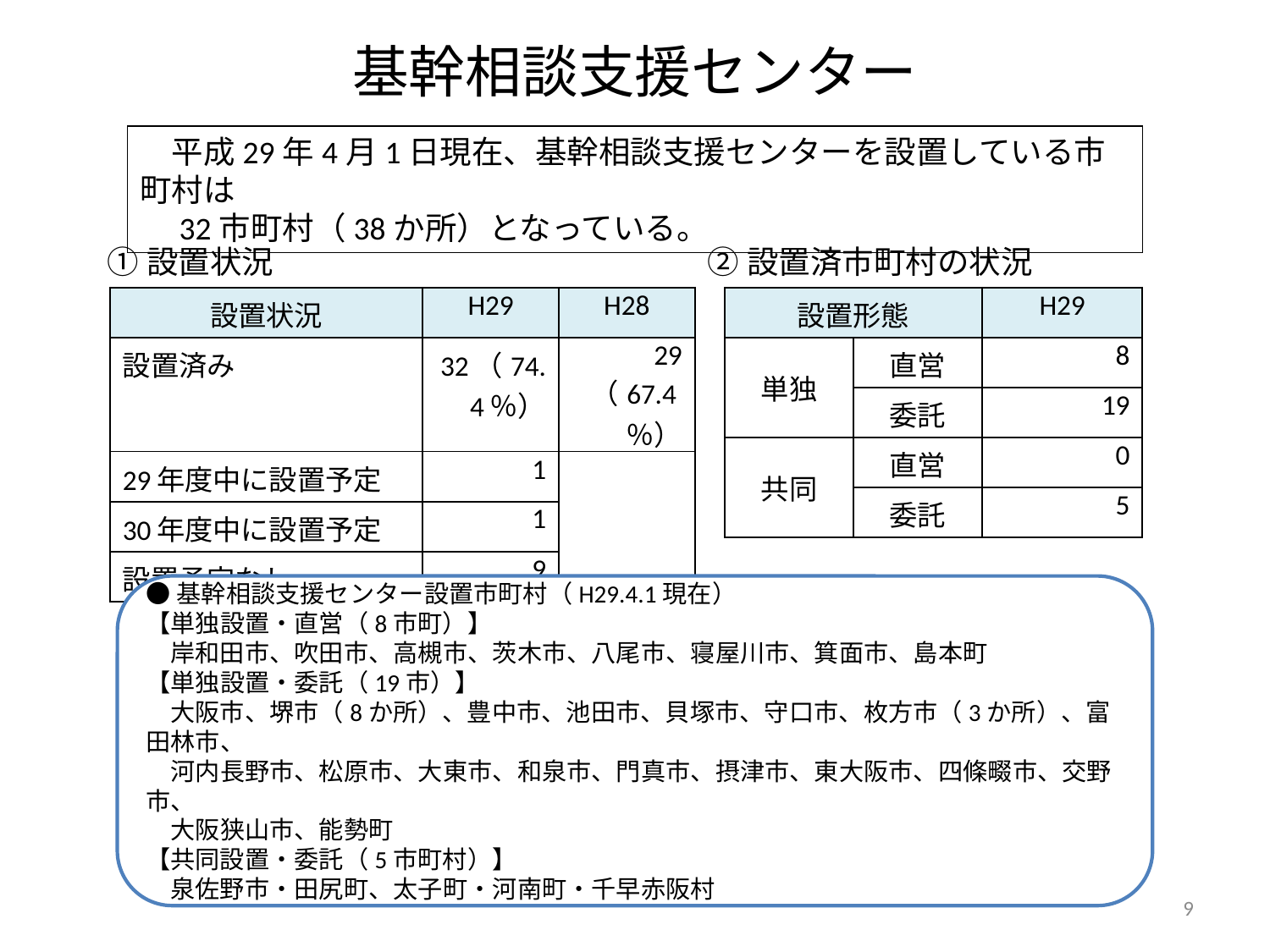

# 基幹相談支援センター
　平成29年4月1日現在、基幹相談支援センターを設置している市町村は
　32市町村（38か所）となっている。
①設置状況
②設置済市町村の状況
| 設置状況 | H29 | H28 |
| --- | --- | --- |
| 設置済み | 32（74.4％） | 29 （67.4％） |
| 29年度中に設置予定 | 1 |  |
| 30年度中に設置予定 | 1 |  |
| 設置予定なし | 9 |  |
| 設置形態 |  | H29 |
| --- | --- | --- |
| 単独 | 直営 | 8 |
|  | 委託 | 19 |
| 共同 | 直営 | 0 |
|  | 委託 | 5 |
●基幹相談支援センター設置市町村（H29.4.1現在）
【単独設置・直営（8市町）】
　岸和田市、吹田市、高槻市、茨木市、八尾市、寝屋川市、箕面市、島本町
【単独設置・委託（19市）】
　大阪市、堺市（8か所）、豊中市、池田市、貝塚市、守口市、枚方市（3か所）、富田林市、
　河内長野市、松原市、大東市、和泉市、門真市、摂津市、東大阪市、四條畷市、交野市、
　大阪狭山市、能勢町
【共同設置・委託（5市町村）】
　泉佐野市・田尻町、太子町・河南町・千早赤阪村
9